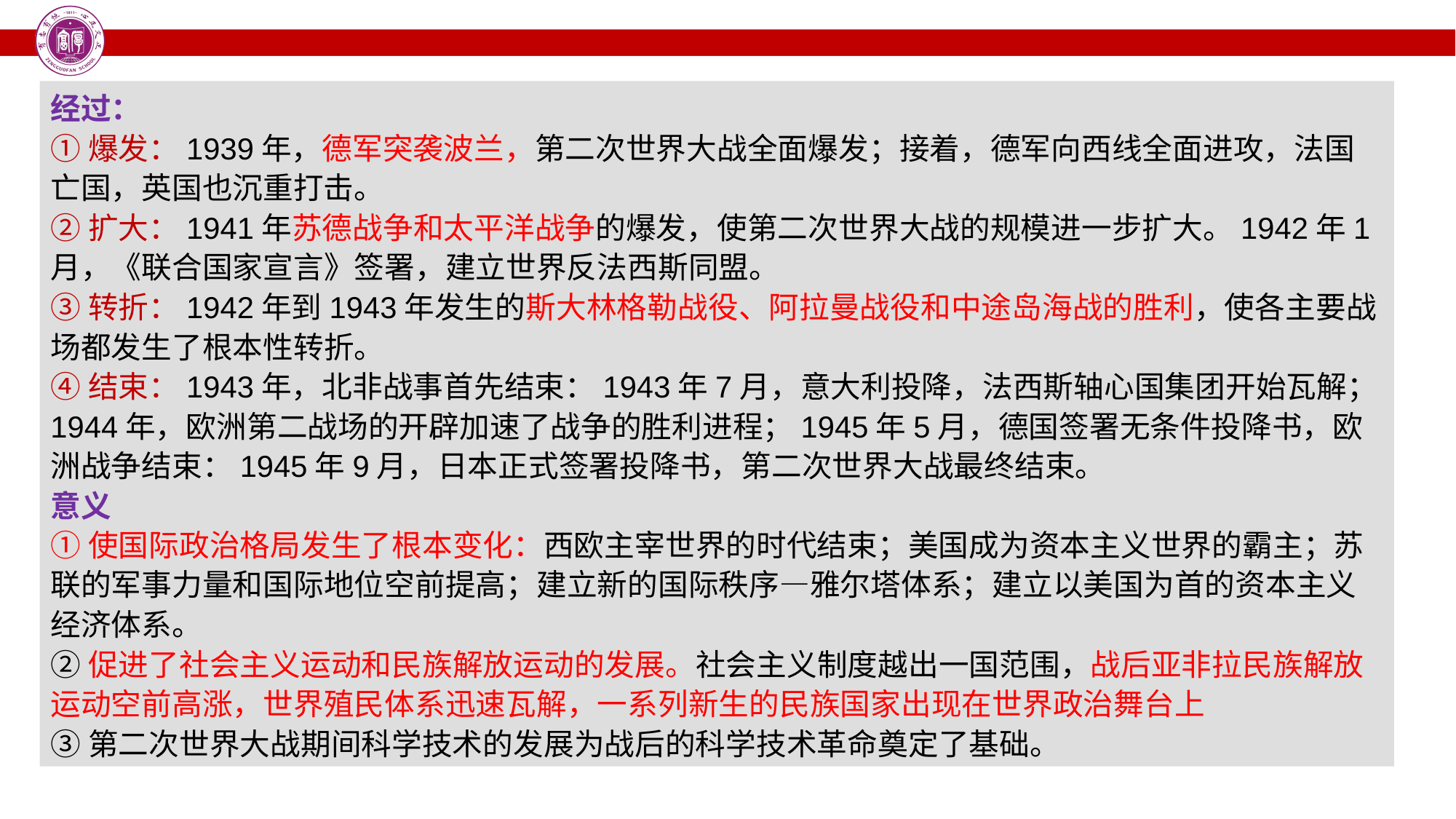

经过：
①爆发：1939年，德军突袭波兰，第二次世界大战全面爆发；接着，德军向西线全面进攻，法国亡国，英国也沉重打击。
②扩大：1941年苏德战争和太平洋战争的爆发，使第二次世界大战的规模进一步扩大。1942年1月，《联合国家宣言》签署，建立世界反法西斯同盟。
③转折：1942年到1943年发生的斯大林格勒战役、阿拉曼战役和中途岛海战的胜利，使各主要战场都发生了根本性转折。
④结束：1943年，北非战事首先结束：1943年7月，意大利投降，法西斯轴心国集团开始瓦解；1944年，欧洲第二战场的开辟加速了战争的胜利进程；1945年5月，德国签署无条件投降书，欧洲战争结束：1945年9月，日本正式签署投降书，第二次世界大战最终结束。
意义
①使国际政治格局发生了根本变化：西欧主宰世界的时代结束；美国成为资本主义世界的霸主；苏联的军事力量和国际地位空前提高；建立新的国际秩序—雅尔塔体系；建立以美国为首的资本主义经济体系。
②促进了社会主义运动和民族解放运动的发展。社会主义制度越出一国范围，战后亚非拉民族解放运动空前高涨，世界殖民体系迅速瓦解，一系列新生的民族国家出现在世界政治舞台上
③第二次世界大战期间科学技术的发展为战后的科学技术革命奠定了基础。